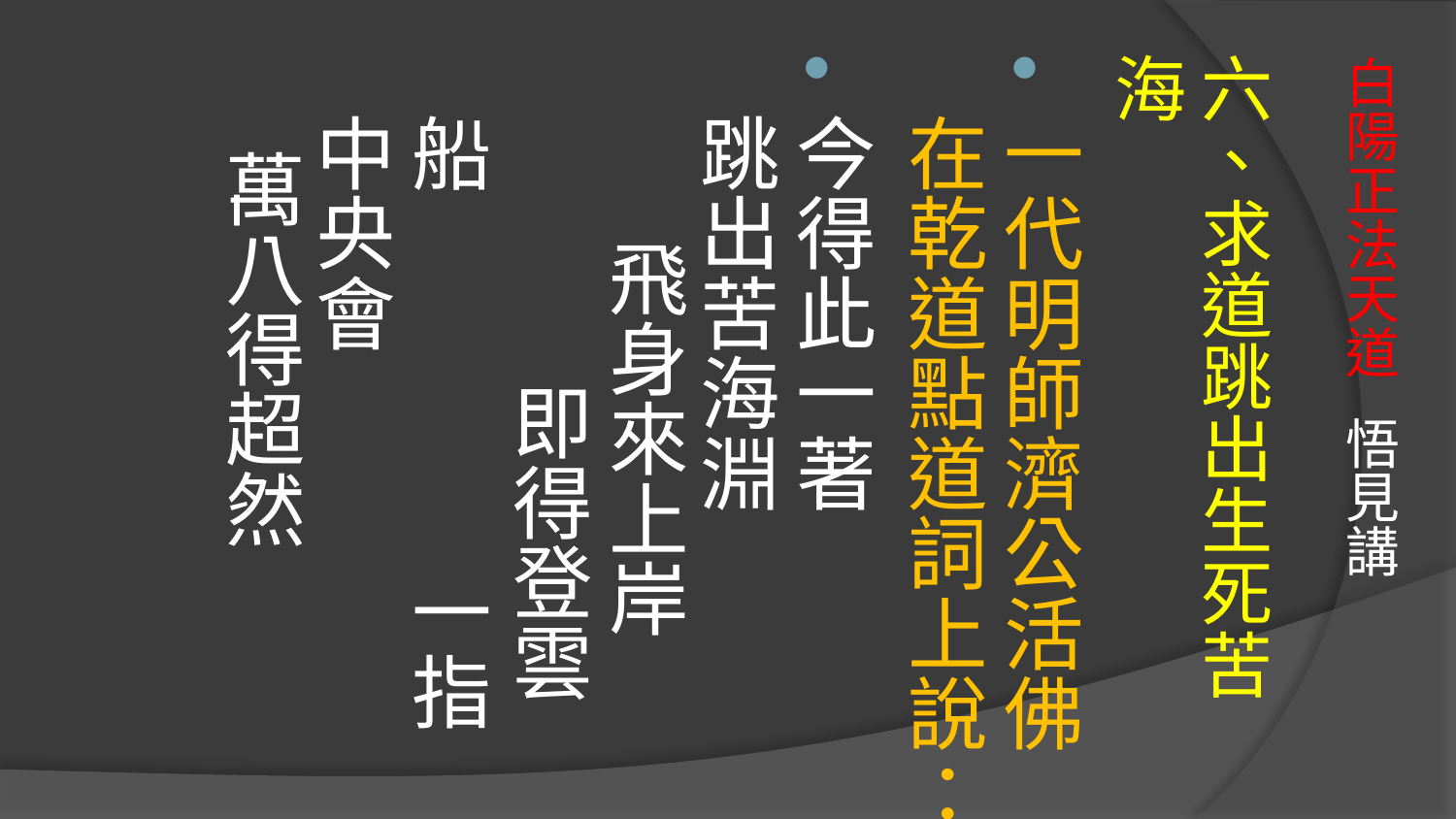

六、求道跳出生死苦海
一代明師濟公活佛在乾道點道詞上說：
今得此一著               跳出苦海淵                      飛身來上岸                       即得登雲船                     一指中央會                          萬八得超然

# 白陽正法天道   悟見講